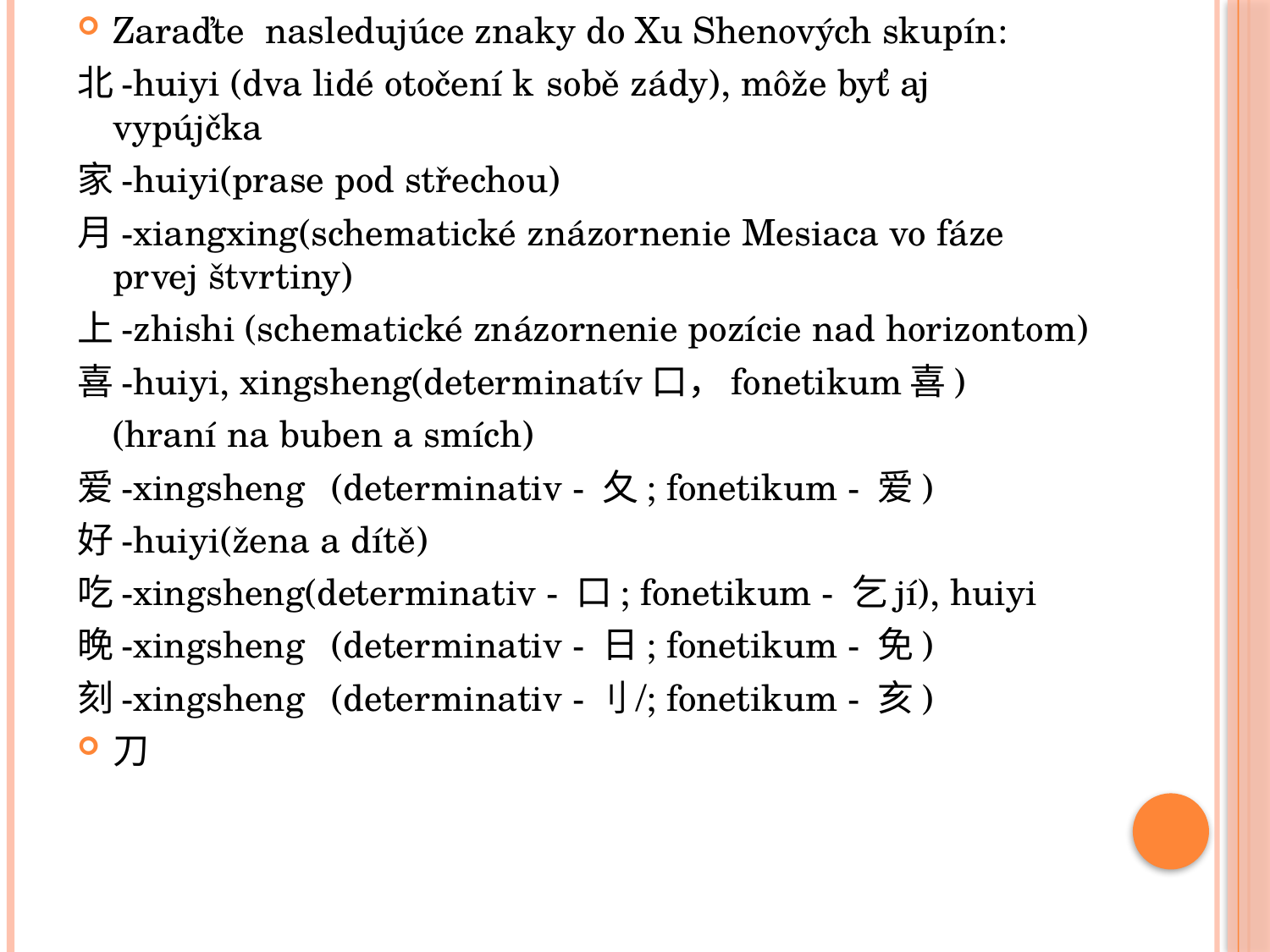

Zaraďte  nasledujúce znaky do Xu Shenových skupín:
北-huiyi (dva lidé otočení k sobě zády), môže byť aj vypújčka
家-huiyi(prase pod střechou)
月-xiangxing(schematické znázornenie Mesiaca vo fáze prvej štvrtiny)
上-zhishi (schematické znázornenie pozície nad horizontom)
喜-huiyi, xingsheng(determinatív口，fonetikum喜)
				(hraní na buben a smích)
爱-xingsheng	(determinativ - 夂; fonetikum - 爱)
好-huiyi(žena a dítě)
吃-xingsheng(determinativ - 口; fonetikum - 乞jí), huiyi
晚-xingsheng	(determinativ - 日; fonetikum - 免)
刻-xingsheng	(determinativ -刂/; fonetikum - 亥)
刀